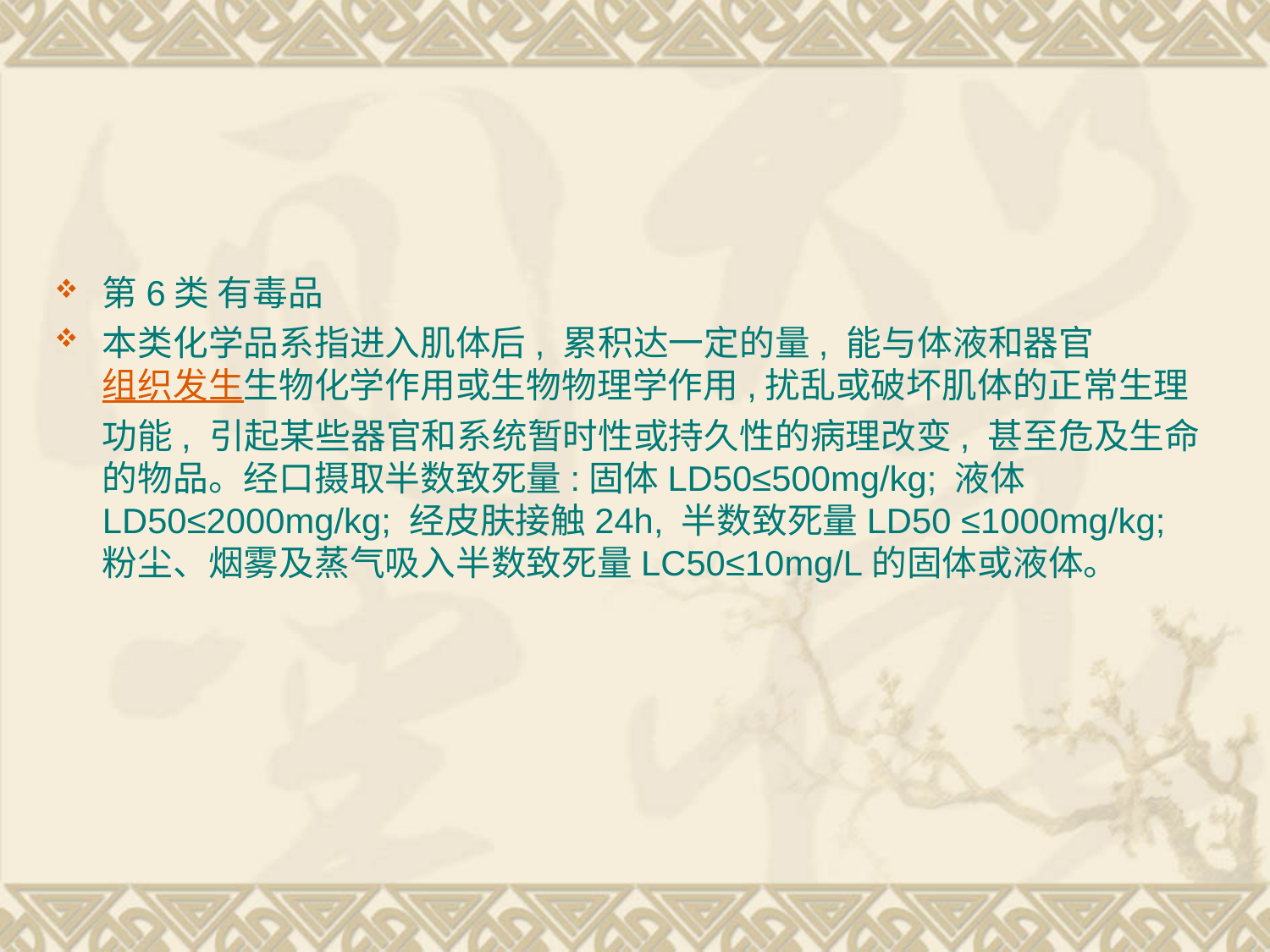

#
第6类 有毒品
本类化学品系指进入肌体后, 累积达一定的量, 能与体液和器官组织发生生物化学作用或生物物理学作用,扰乱或破坏肌体的正常生理功能, 引起某些器官和系统暂时性或持久性的病理改变, 甚至危及生命的物品。经口摄取半数致死量:固体LD50≤500mg/kg; 液体LD50≤2000mg/kg; 经皮肤接触24h, 半数致死量LD50 ≤1000mg/kg; 粉尘、烟雾及蒸气吸入半数致死量LC50≤10mg/L的固体或液体。